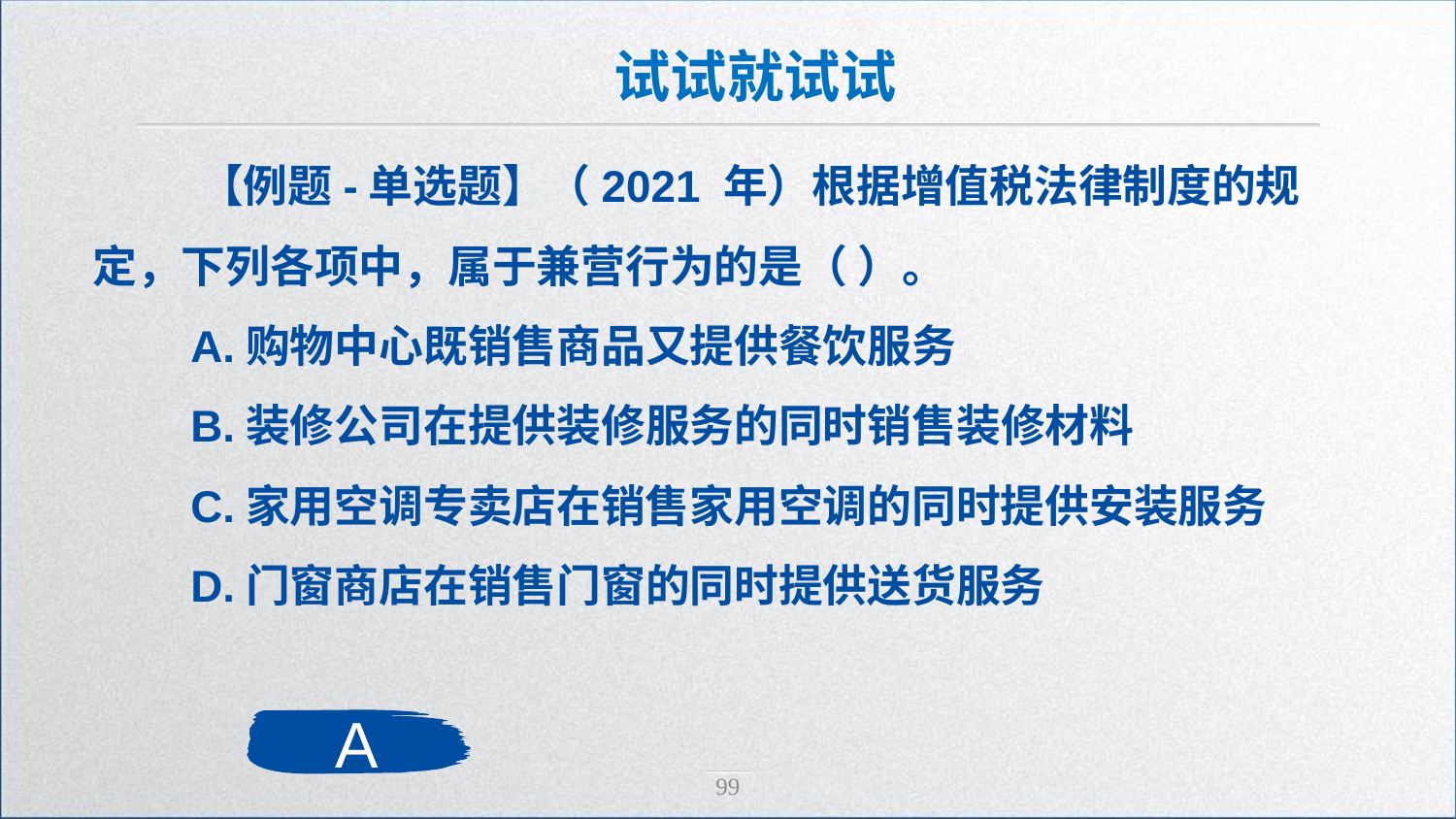

试试就试试
 【例题-单选题】（2021 年）根据增值税法律制度的规定，下列各项中，属于兼营行为的是（ ）。
 A.购物中心既销售商品又提供餐饮服务
 B.装修公司在提供装修服务的同时销售装修材料
 C.家用空调专卖店在销售家用空调的同时提供安装服务
 D.门窗商店在销售门窗的同时提供送货服务

A
99